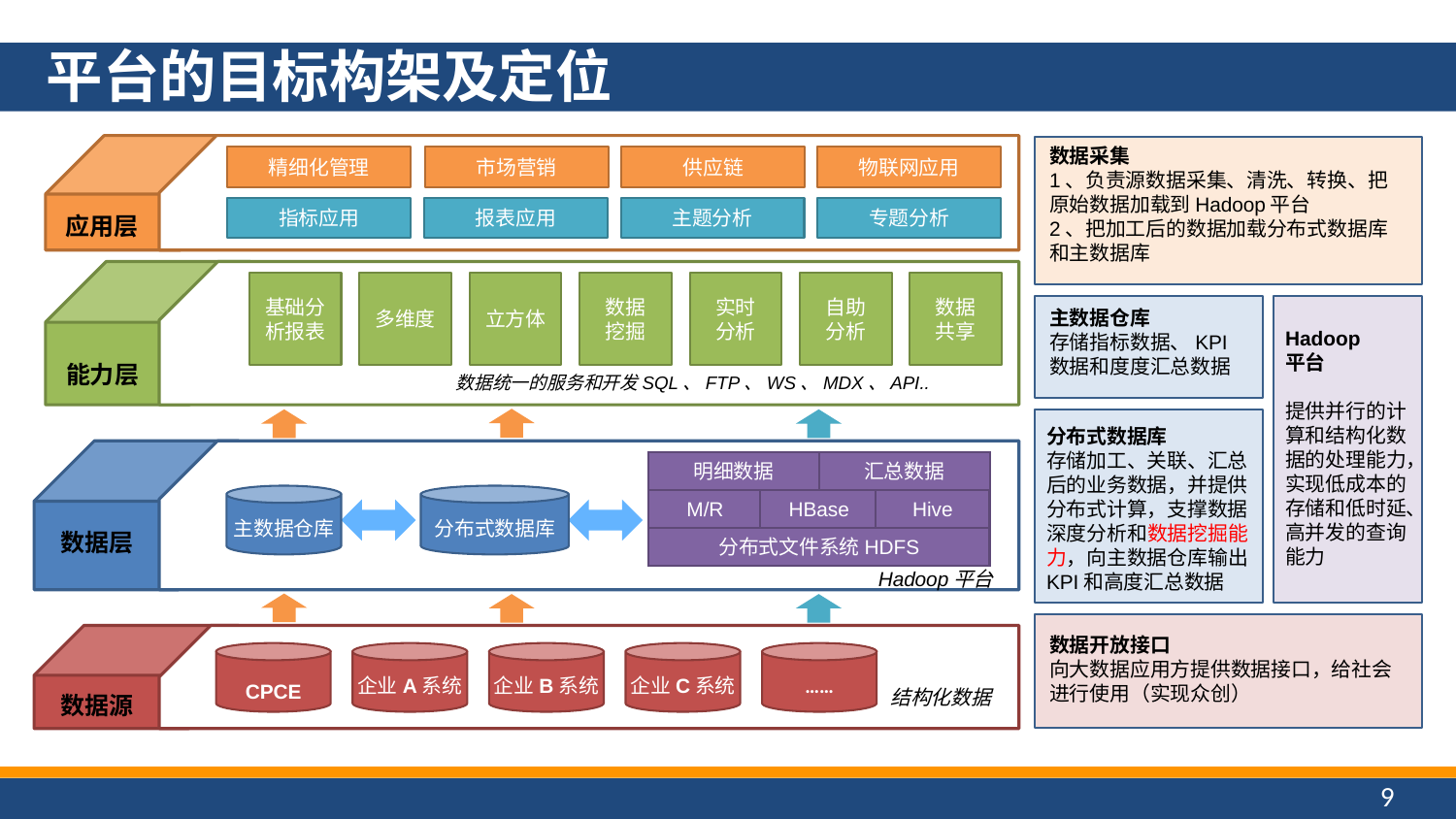

# 平台的目标构架及定位

数据采集
1、负责源数据采集、清洗、转换、把原始数据加载到Hadoop平台
2、把加工后的数据加载分布式数据库和主数据库

精细化管理
市场营销
供应链
物联网应用
指标应用
报表应用
主题分析
专题分析
应用层

基础分析报表
多维度
立方体
数据
挖掘
实时
分析
自助
分析
数据
共享

主数据仓库
存储指标数据、KPI数据和度度汇总数据
Hadoop
平台

提供并行的计算和结构化数据的处理能力，实现低成本的存储和低时延、高并发的查询能力

能力层
数据统一的服务和开发SQL、FTP、WS、MDX、API..

分布式数据库
存储加工、关联、汇总后的业务数据，并提供分布式计算，支撑数据深度分析和数据挖掘能力，向主数据仓库输出KPI和高度汇总数据

明细数据
汇总数据
M/R
HBase
Hive
分布式文件系统HDFS
主数据仓库
分布式数据库

数据层
Hadoop平台

数据开放接口
向大数据应用方提供数据接口，给社会进行使用（实现众创）
CPCE
企业A系统
企业B系统
企业C系统
……
结构化数据
数据源
9